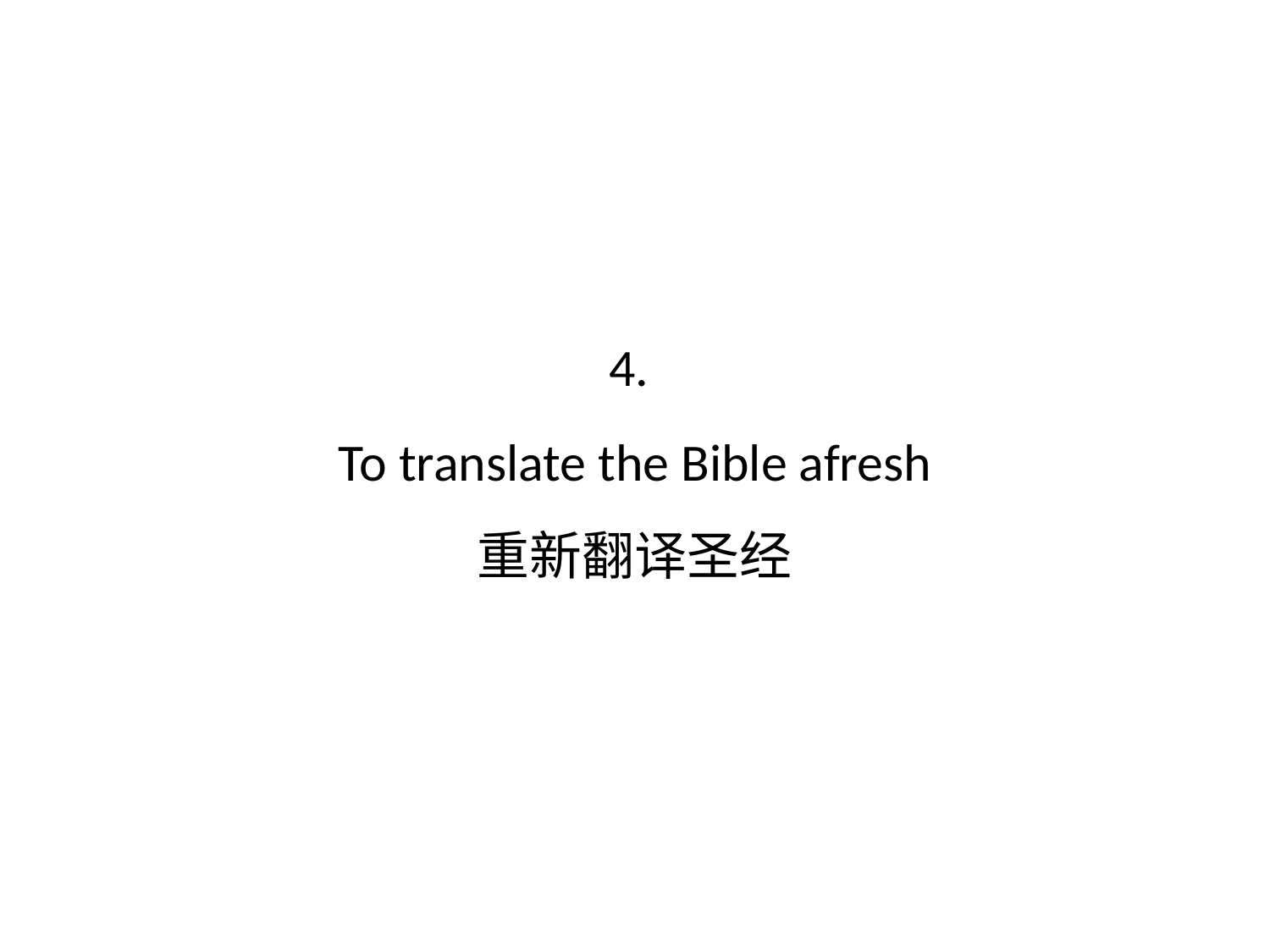

# 4. To translate the Bible afresh 重新翻译圣经